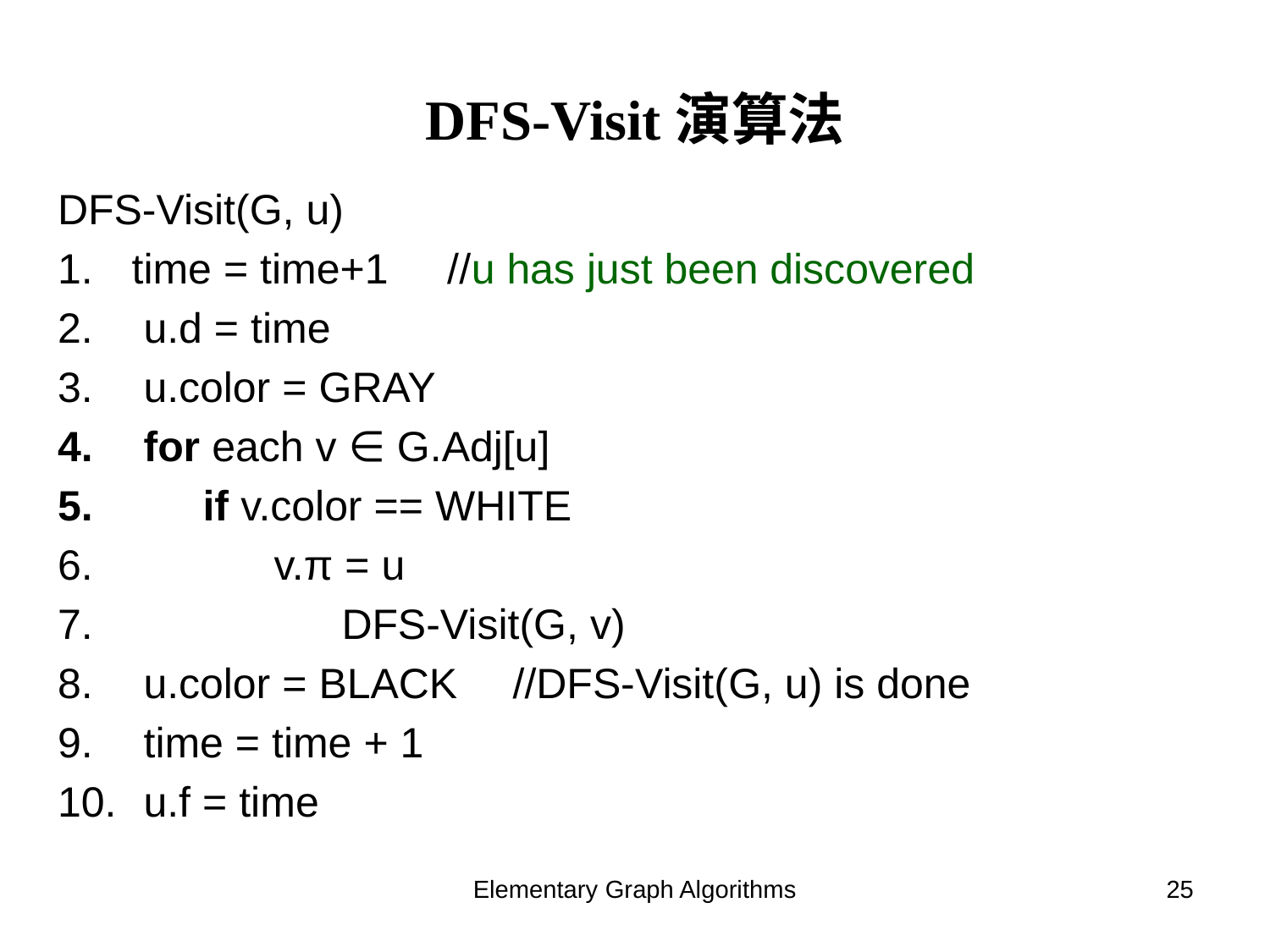

# DFS-Visit演算法
DFS-Visit(G, u)
time = time+1     //u has just been discovered
 u.d = time
 u.color = GRAY
 for each v ∈ G.Adj[u]
      if v.color == WHITE
            v.π = u
	       DFS-Visit(G, v)
 u.color = BLACK 	//DFS-Visit(G, u) is done
 time = time + 1
 u.f = time

Elementary Graph Algorithms
25